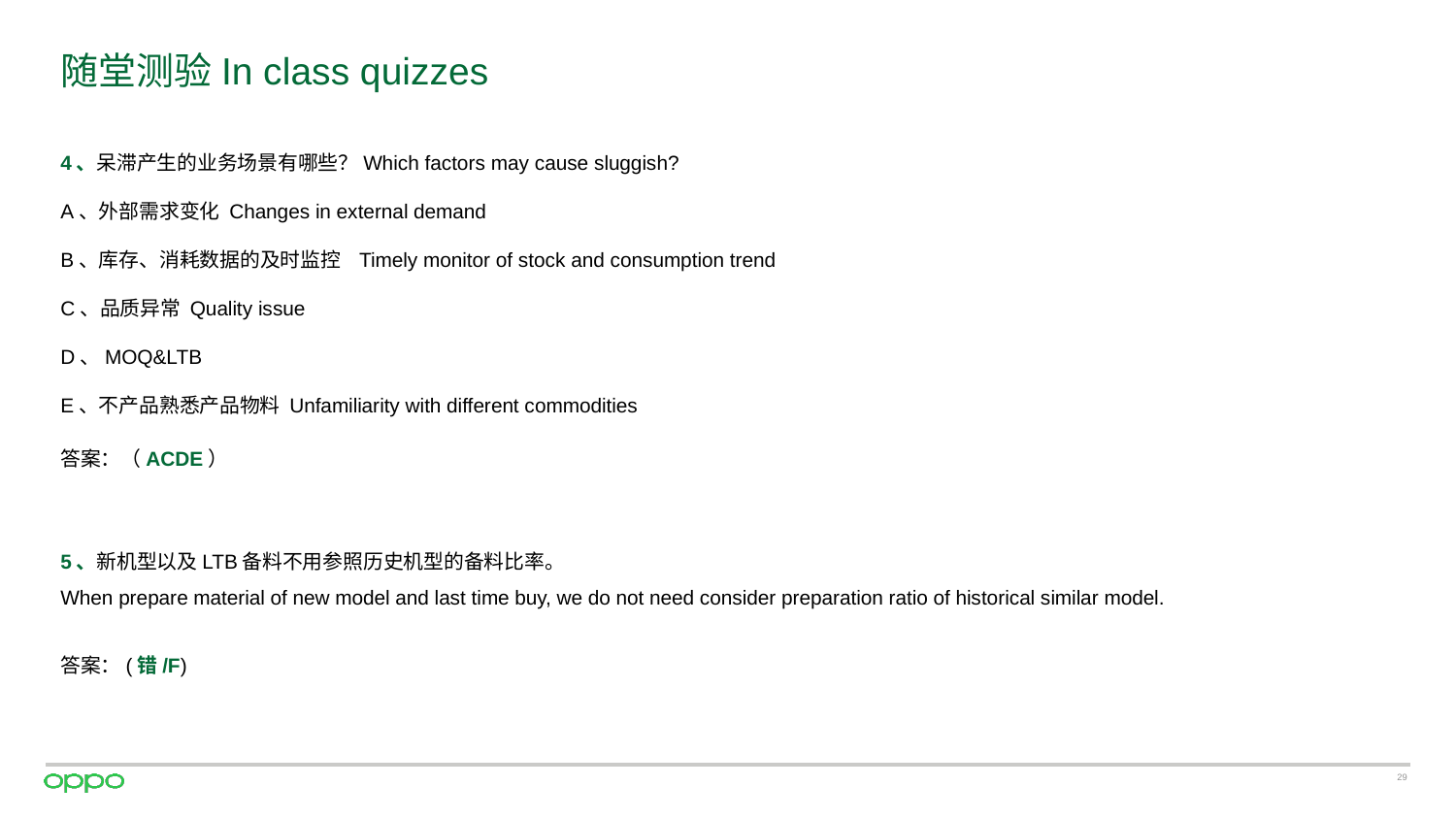

# 随堂测验In class quizzes
4、呆滞产生的业务场景有哪些？Which factors may cause sluggish?
A、外部需求变化 Changes in external demand
B、库存、消耗数据的及时监控   Timely monitor of stock and consumption trend
C、品质异常 Quality issue
D、MOQ&LTB
E、不产品熟悉产品物料 Unfamiliarity with different commodities

答案：（ACDE）
5、新机型以及LTB备料不用参照历史机型的备料比率。
When prepare material of new model and last time buy, we do not need consider preparation ratio of historical similar model.

答案：(错/F)